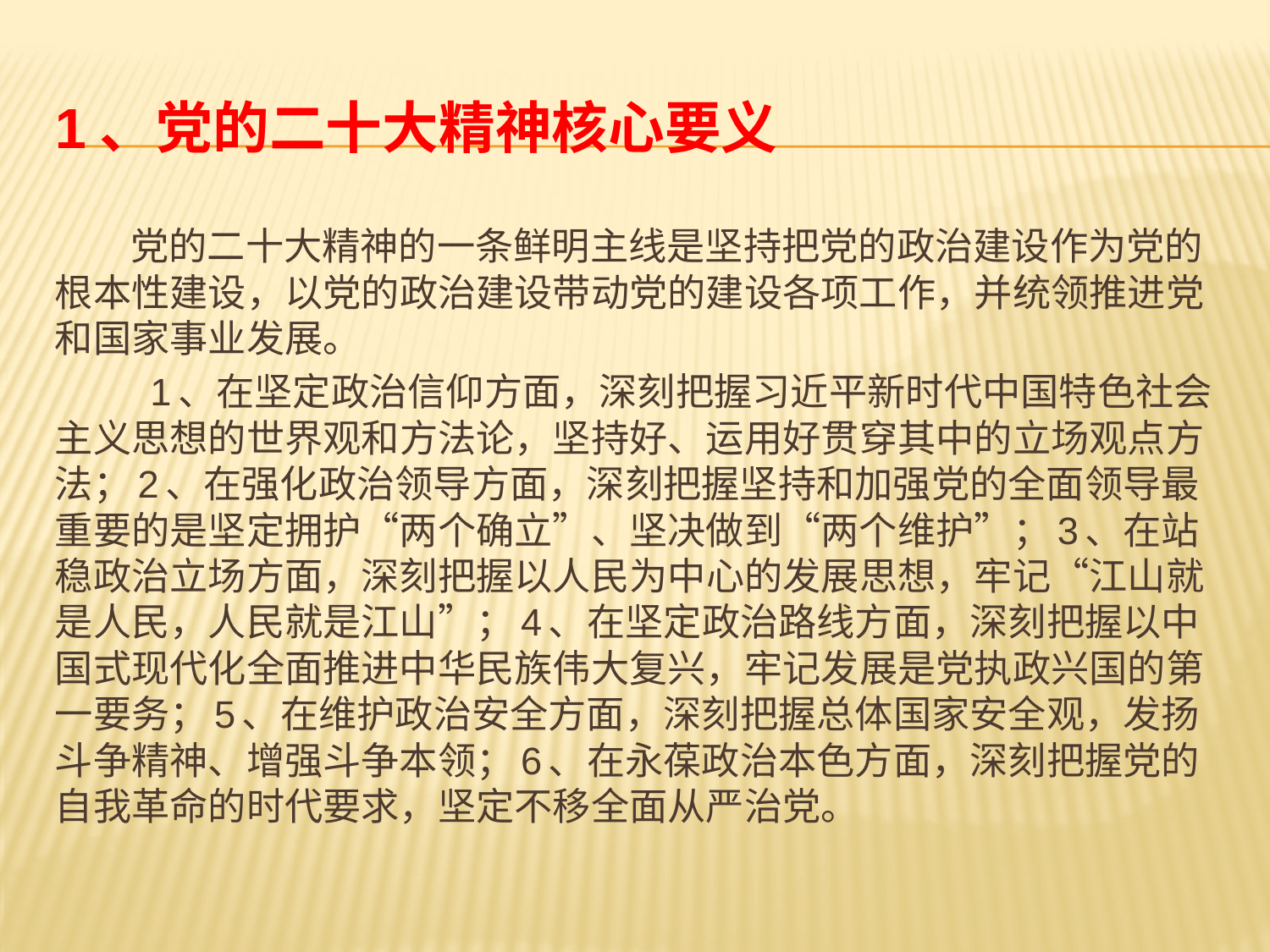

# 1、党的二十大精神核心要义
        党的二十大精神的一条鲜明主线是坚持把党的政治建设作为党的根本性建设，以党的政治建设带动党的建设各项工作，并统领推进党和国家事业发展。
         1、在坚定政治信仰方面，深刻把握习近平新时代中国特色社会主义思想的世界观和方法论，坚持好、运用好贯穿其中的立场观点方法；2、在强化政治领导方面，深刻把握坚持和加强党的全面领导最重要的是坚定拥护“两个确立”、坚决做到“两个维护”；3、在站稳政治立场方面，深刻把握以人民为中心的发展思想，牢记“江山就是人民，人民就是江山”；4、在坚定政治路线方面，深刻把握以中国式现代化全面推进中华民族伟大复兴，牢记发展是党执政兴国的第一要务；5、在维护政治安全方面，深刻把握总体国家安全观，发扬斗争精神、增强斗争本领；6、在永葆政治本色方面，深刻把握党的自我革命的时代要求，坚定不移全面从严治党。